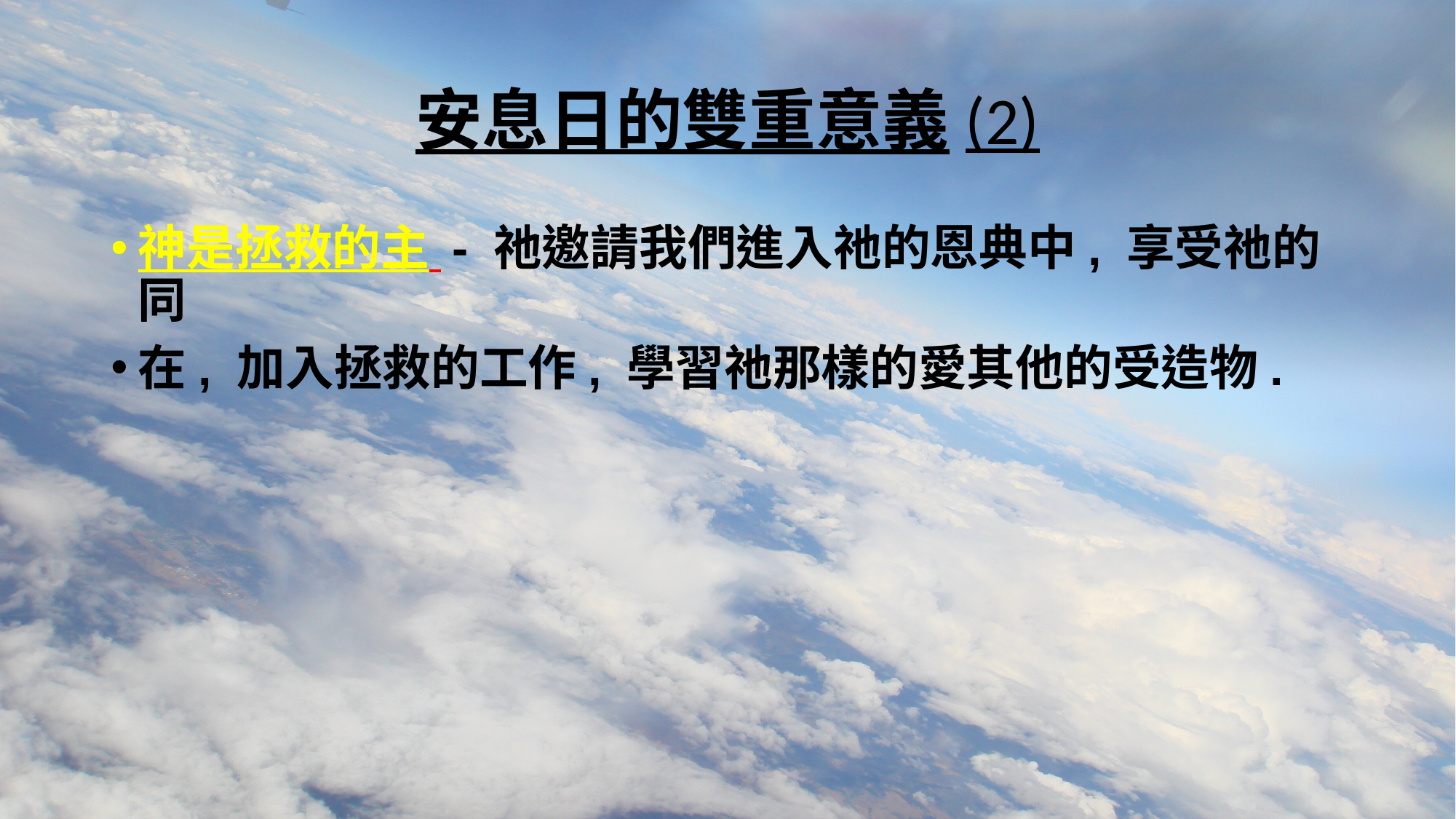

# 安息日的雙重意義(2)
神是拯救的主 - 祂邀請我們進入祂的恩典中, 享受祂的同
在, 加入拯救的工作, 學習祂那樣的愛其他的受造物.